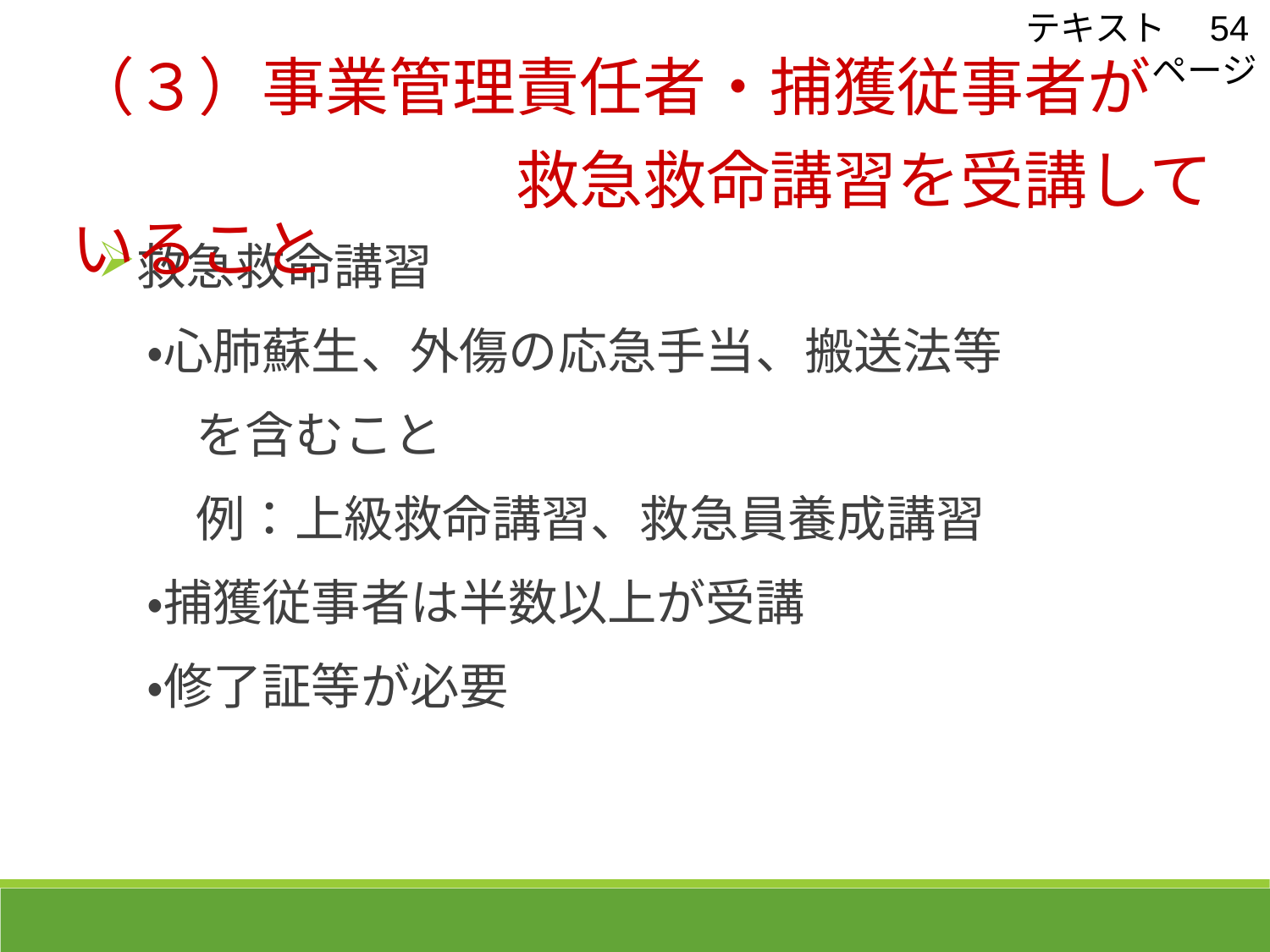

テキスト　54ページ
（３）事業管理責任者・捕獲従事者が
　　　　　　　救急救命講習を受講していること
救急救命講習
　・心肺蘇生、外傷の応急手当、搬送法等
　　を含むこと
　　例：上級救命講習、救急員養成講習
　・捕獲従事者は半数以上が受講
　・修了証等が必要